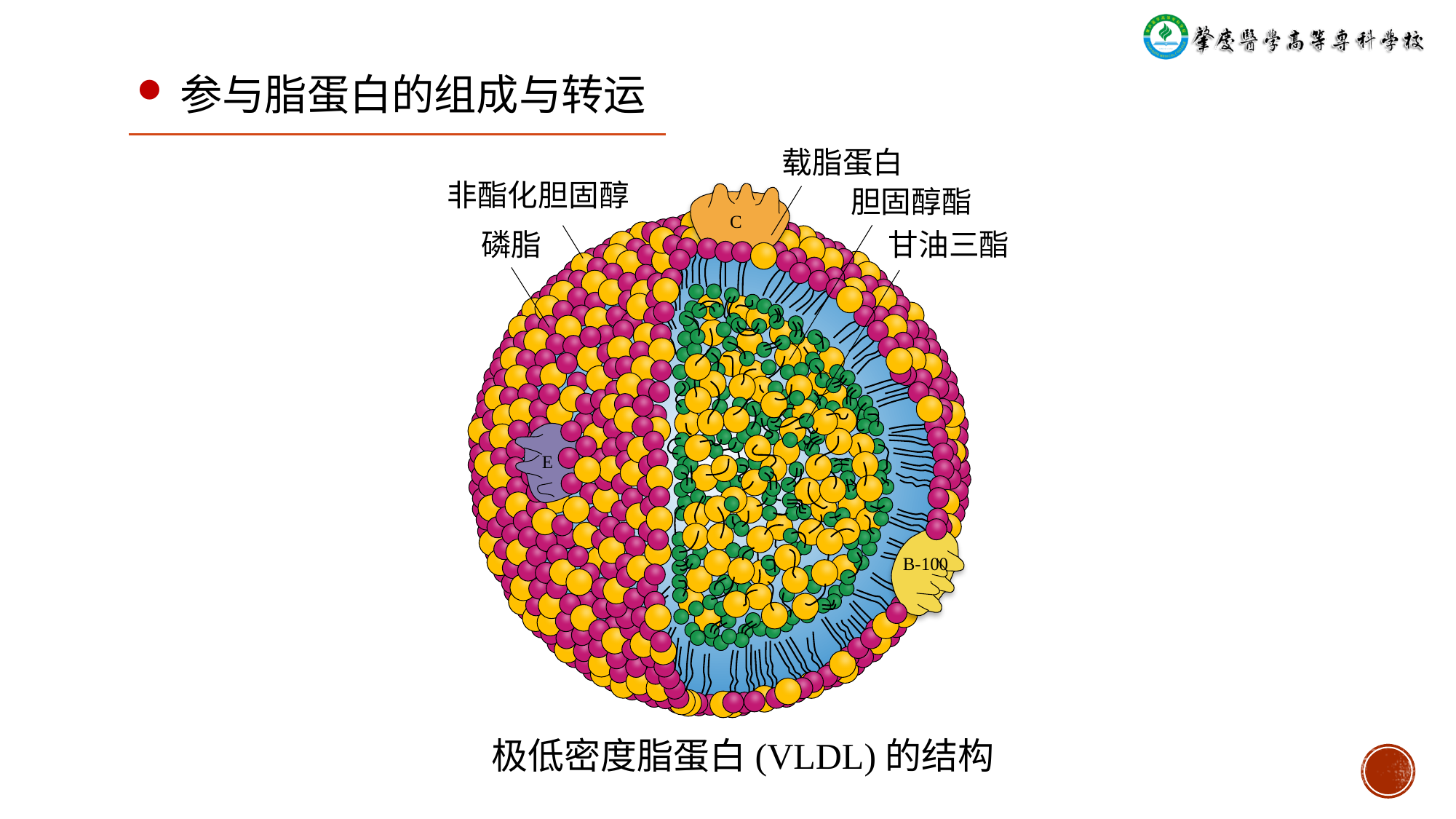

参与脂蛋白的组成与转运
载脂蛋白
非酯化胆固醇
胆固醇酯

C

磷脂
甘油三酯

E

B-100

极低密度脂蛋白(VLDL)的结构